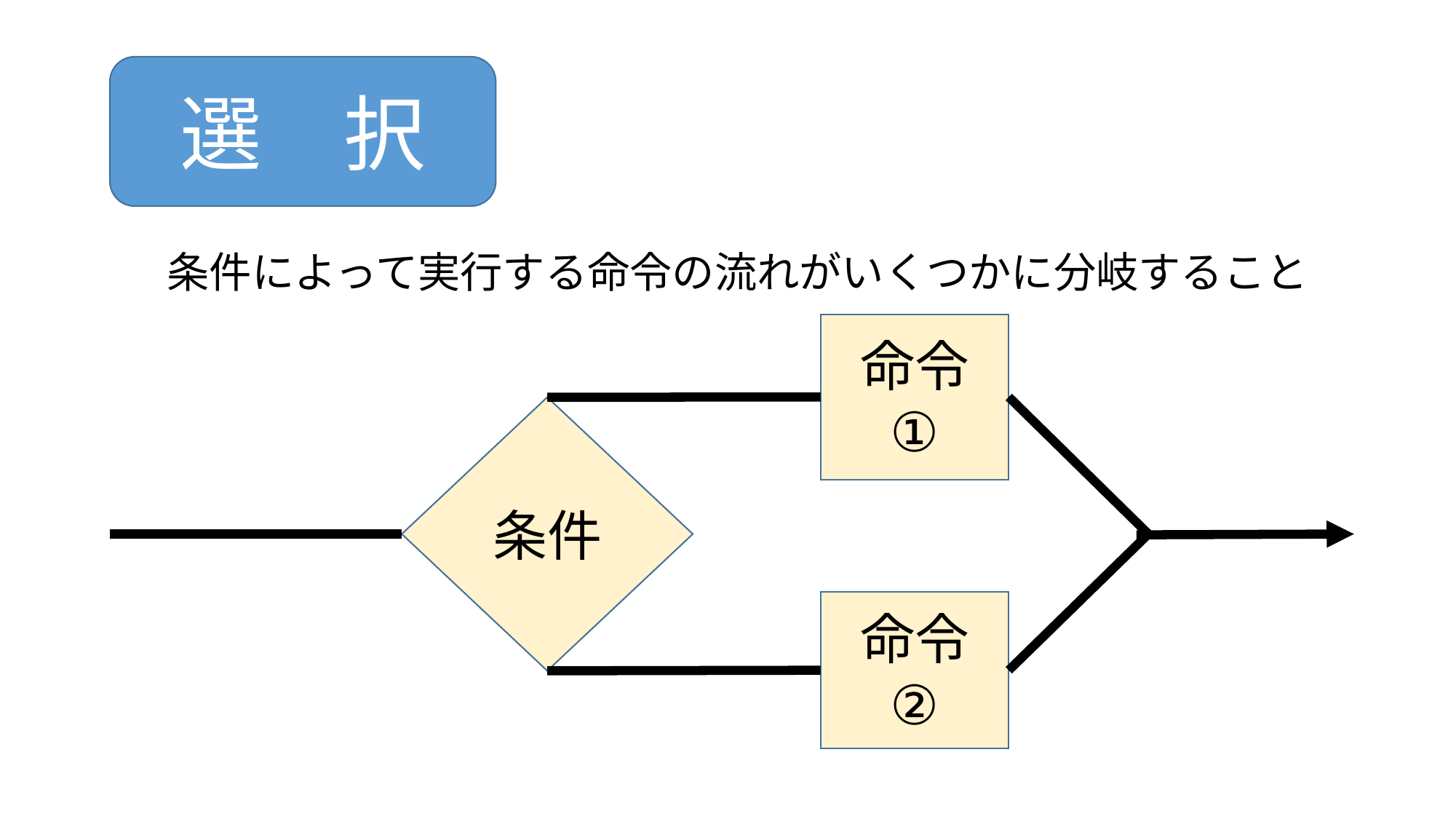

選　択
条件によって実行する命令の流れがいくつかに分岐すること
命令
①
条件
命令
②